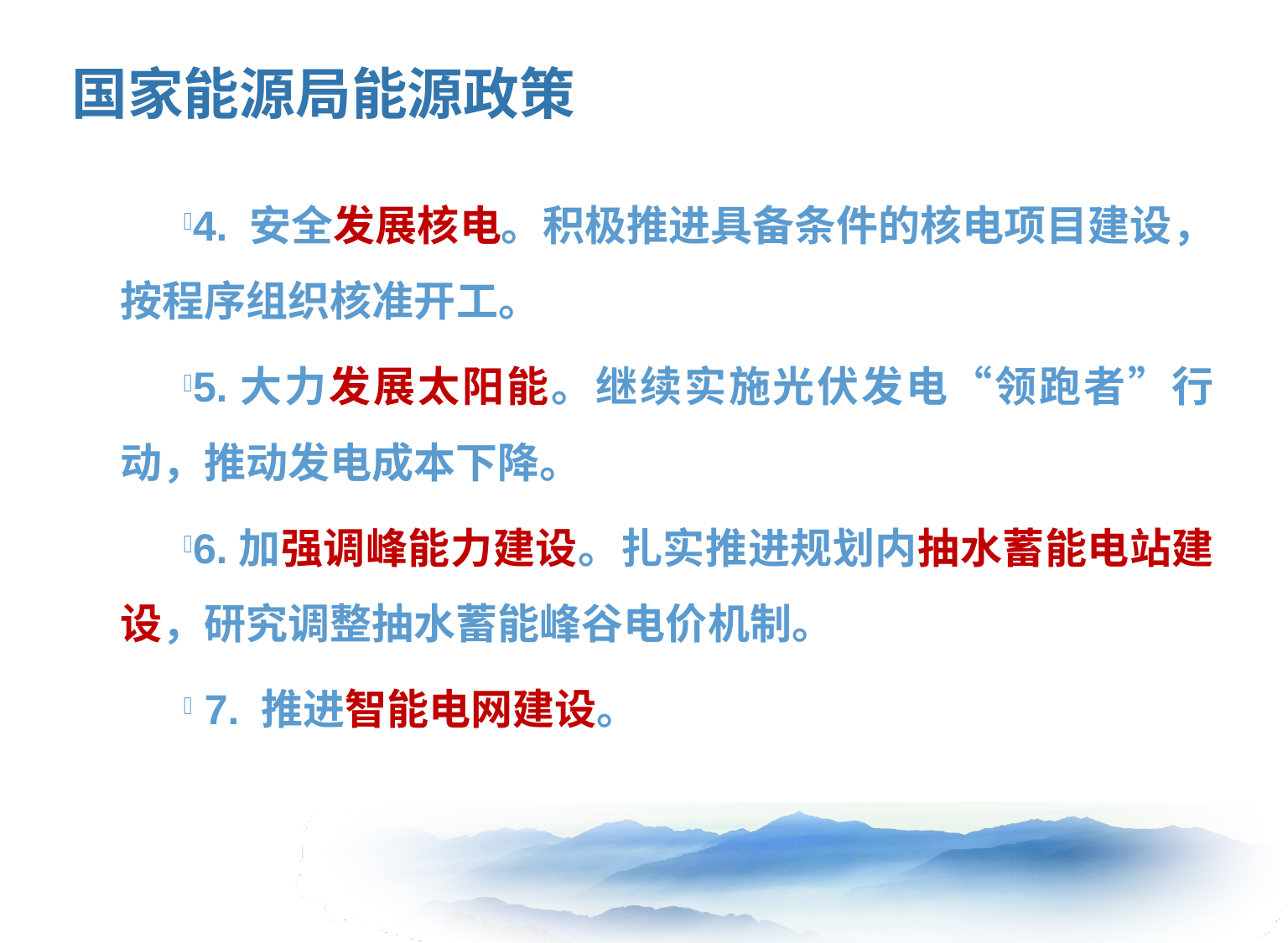

# 国家能源局能源政策
4. 安全发展核电。积极推进具备条件的核电项目建设，按程序组织核准开工。
5.大力发展太阳能。继续实施光伏发电“领跑者”行动，推动发电成本下降。
6.加强调峰能力建设。扎实推进规划内抽水蓄能电站建设，研究调整抽水蓄能峰谷电价机制。
 7. 推进智能电网建设。